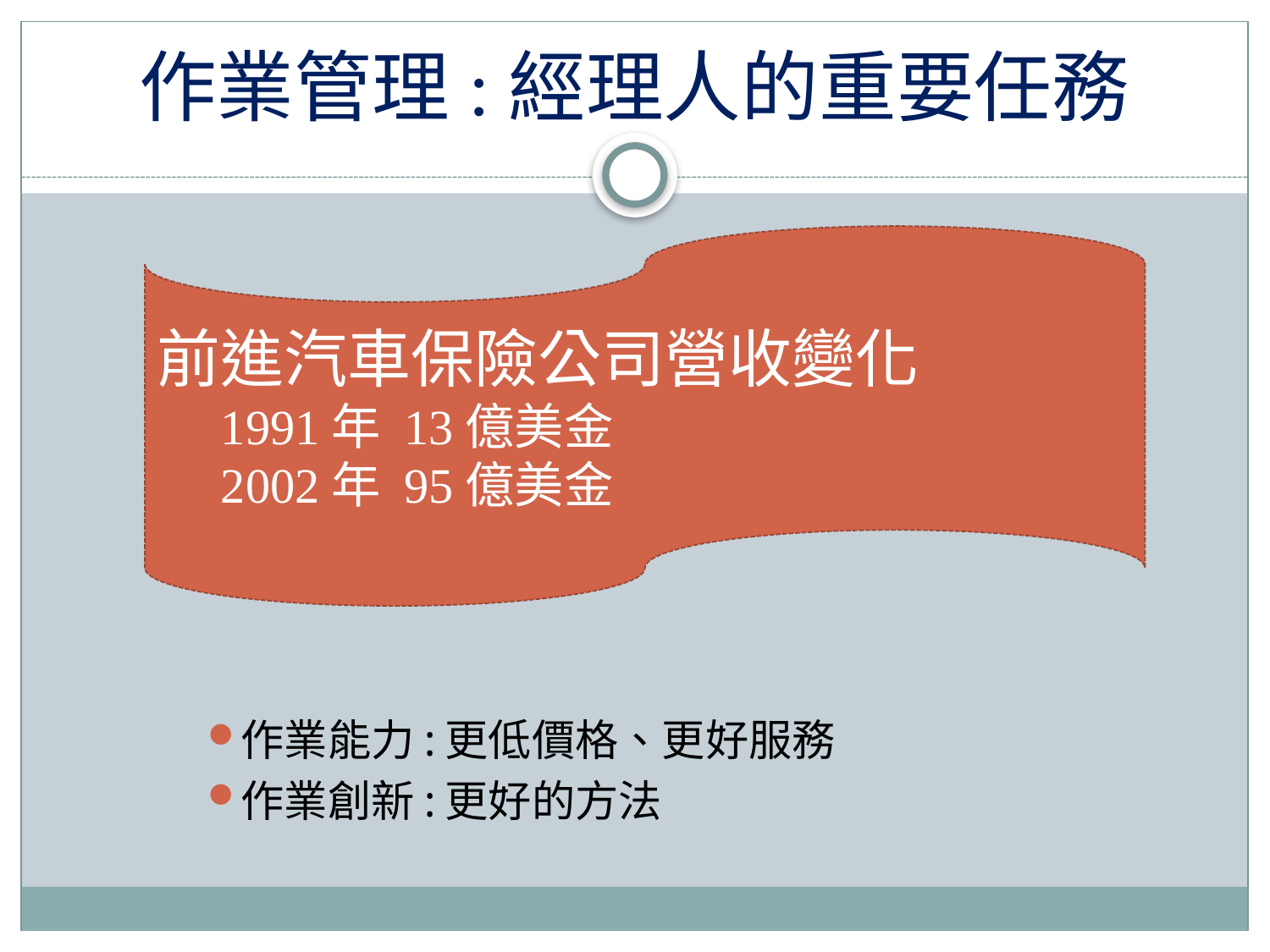

# 作業管理:經理人的重要任務
前進汽車保險公司營收變化
1991年 13億美金
2002年 95億美金

作業能力:更低價格、更好服務
作業創新:更好的方法